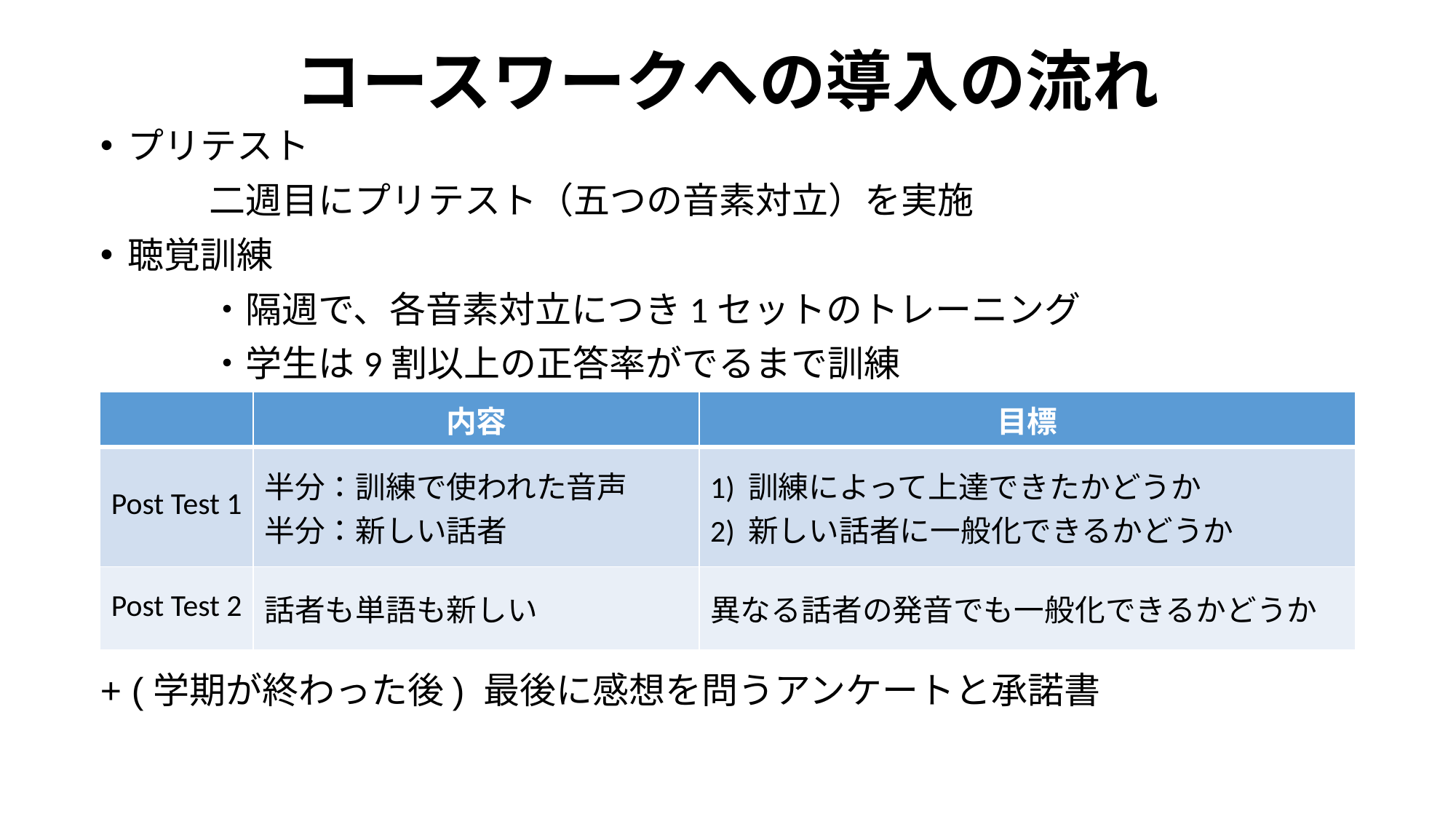

# コースワークへの導入の流れ
プリテスト
  	二週目にプリテスト（五つの音素対立）を実施
聴覚訓練
	・隔週で、各音素対立につき1セットのトレーニング
	・学生は9割以上の正答率がでるまで訓練

+ (学期が終わった後) 最後に感想を問うアンケートと承諾書
|  | 内容 | 目標 |
| --- | --- | --- |
| Post Test 1 | 半分：訓練で使われた音声 半分：新しい話者 | 1) 訓練によって上達できたかどうか 2) 新しい話者に一般化できるかどうか |
| Post Test 2 | 話者も単語も新しい | 異なる話者の発音でも一般化できるかどうか |